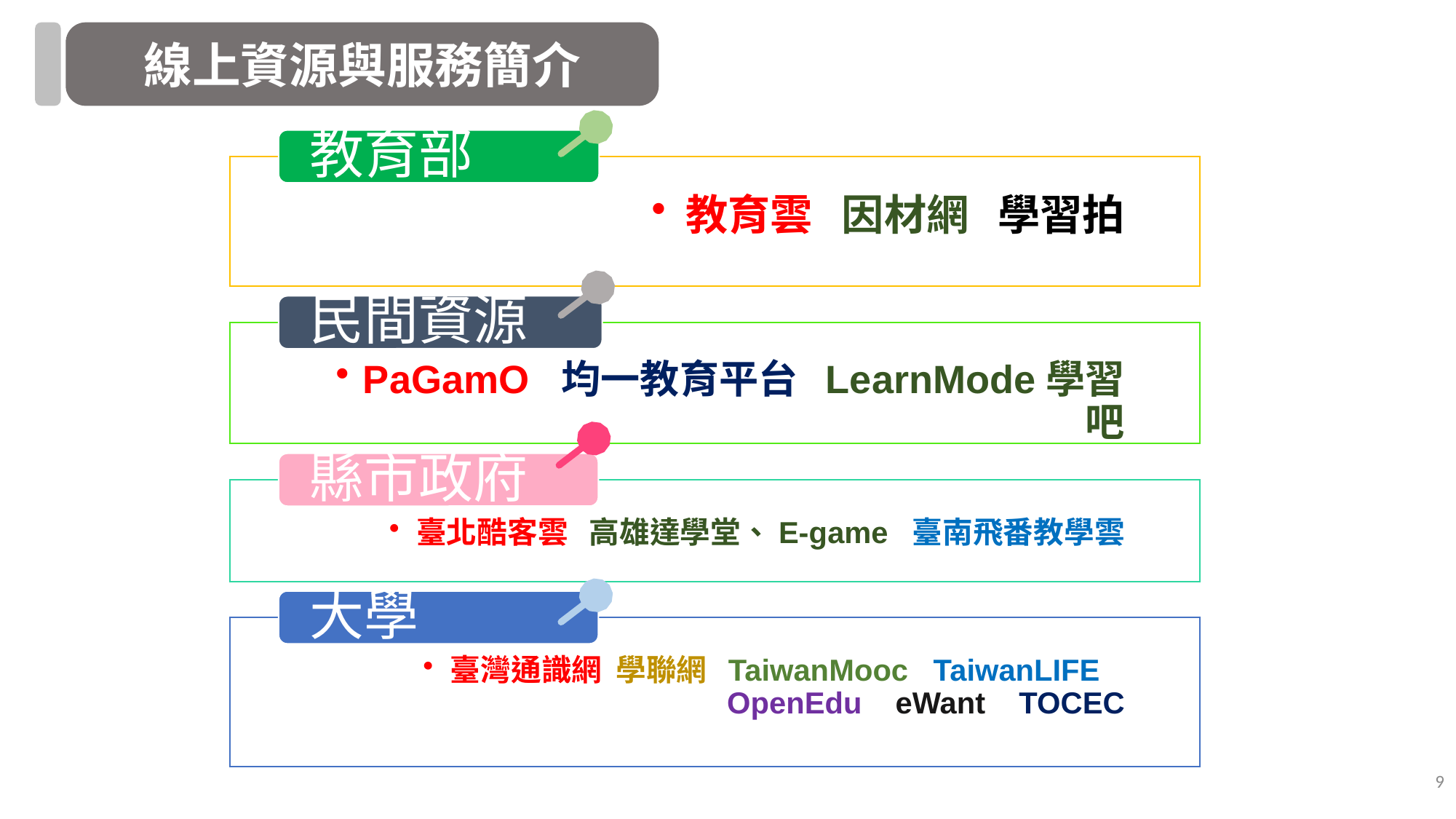

線上資源與服務簡介
教育雲   因材網   學習拍
教育部
PaGamO  均一教育平台  LearnMode學習吧
民間資源
臺北酷客雲   高雄達學堂、E-game  臺南飛番教學雲
縣市政府
臺灣通識網  學聯網  TaiwanMooc   TaiwanLIFE    OpenEdu    eWant    TOCEC
大學
9